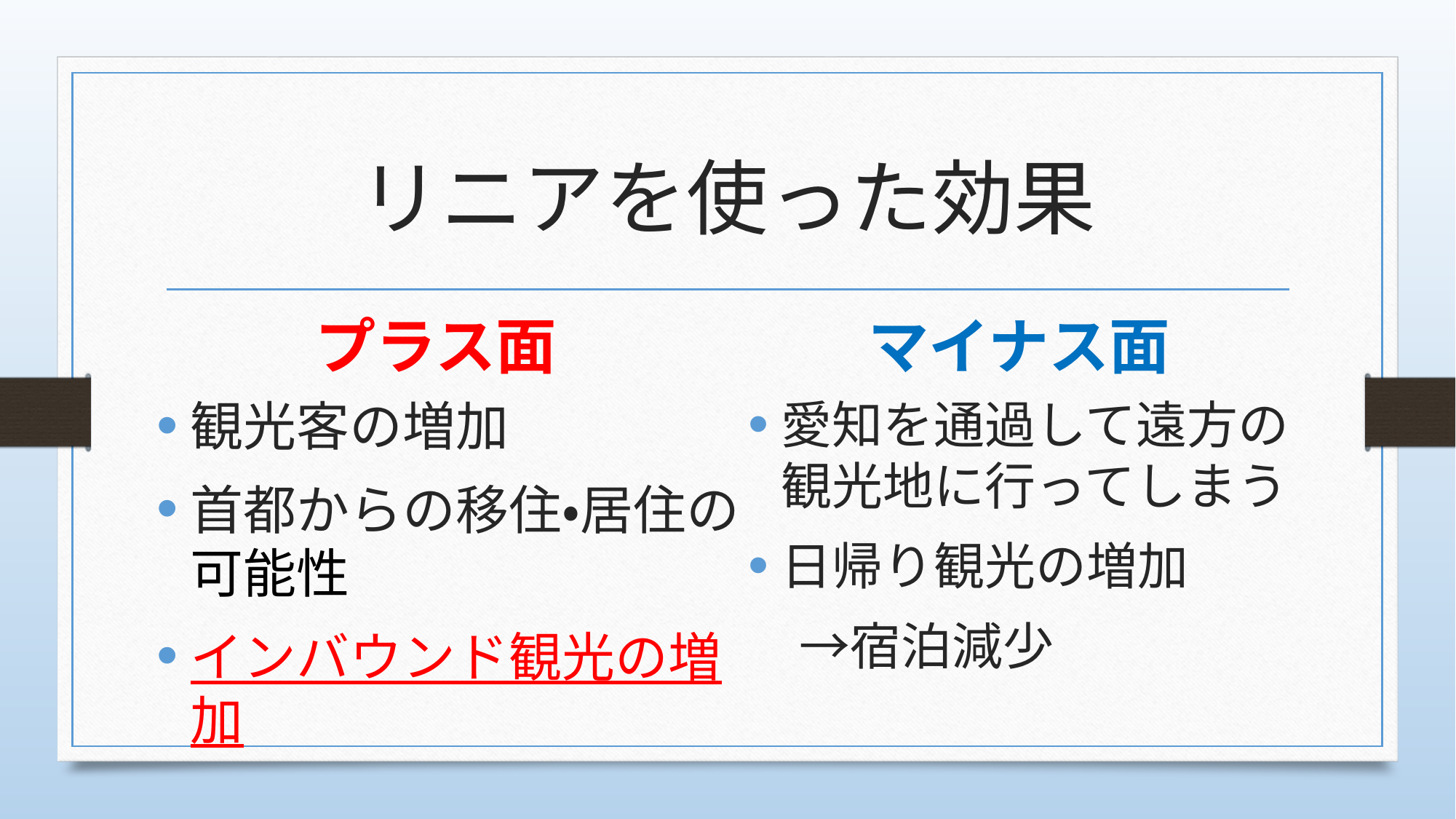

# リニアを使った効果
プラス面
マイナス面
観光客の増加
首都からの移住・居住の可能性
インバウンド観光の増加
愛知を通過して遠方の観光地に行ってしまう
日帰り観光の増加
　→宿泊減少